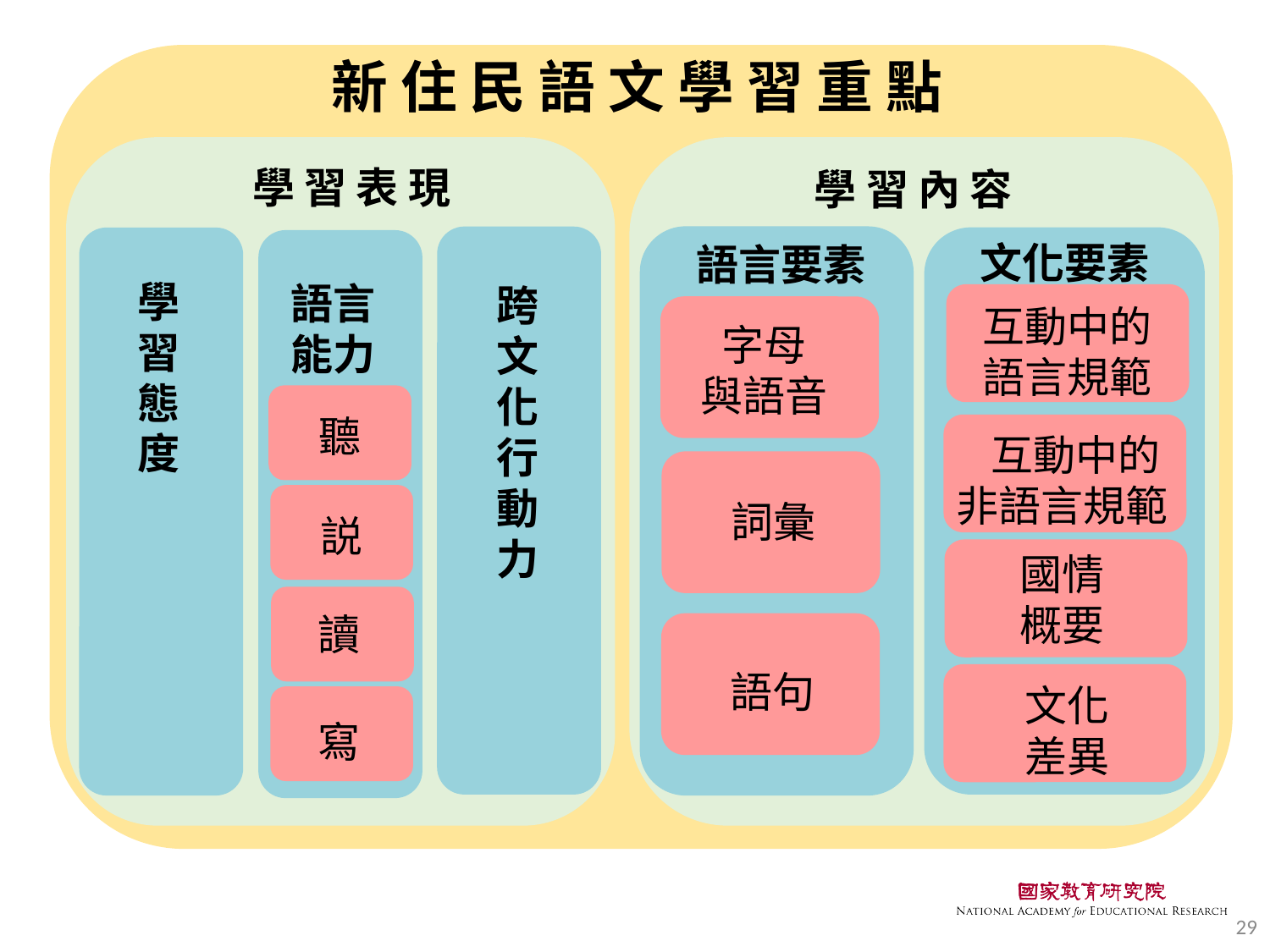

新 住 民 語 文 學 習 重 點

學 習 表 現
學 習 內 容

文化要素

語言要素
學
習
態
度
語言
能力
跨
文
化
行
動
力

互動中的
語言規範

字母
與語音

聽

互動中的
非語言規範

詞彙
説

國情
概要

讀

語句

文化
差異

寫
29